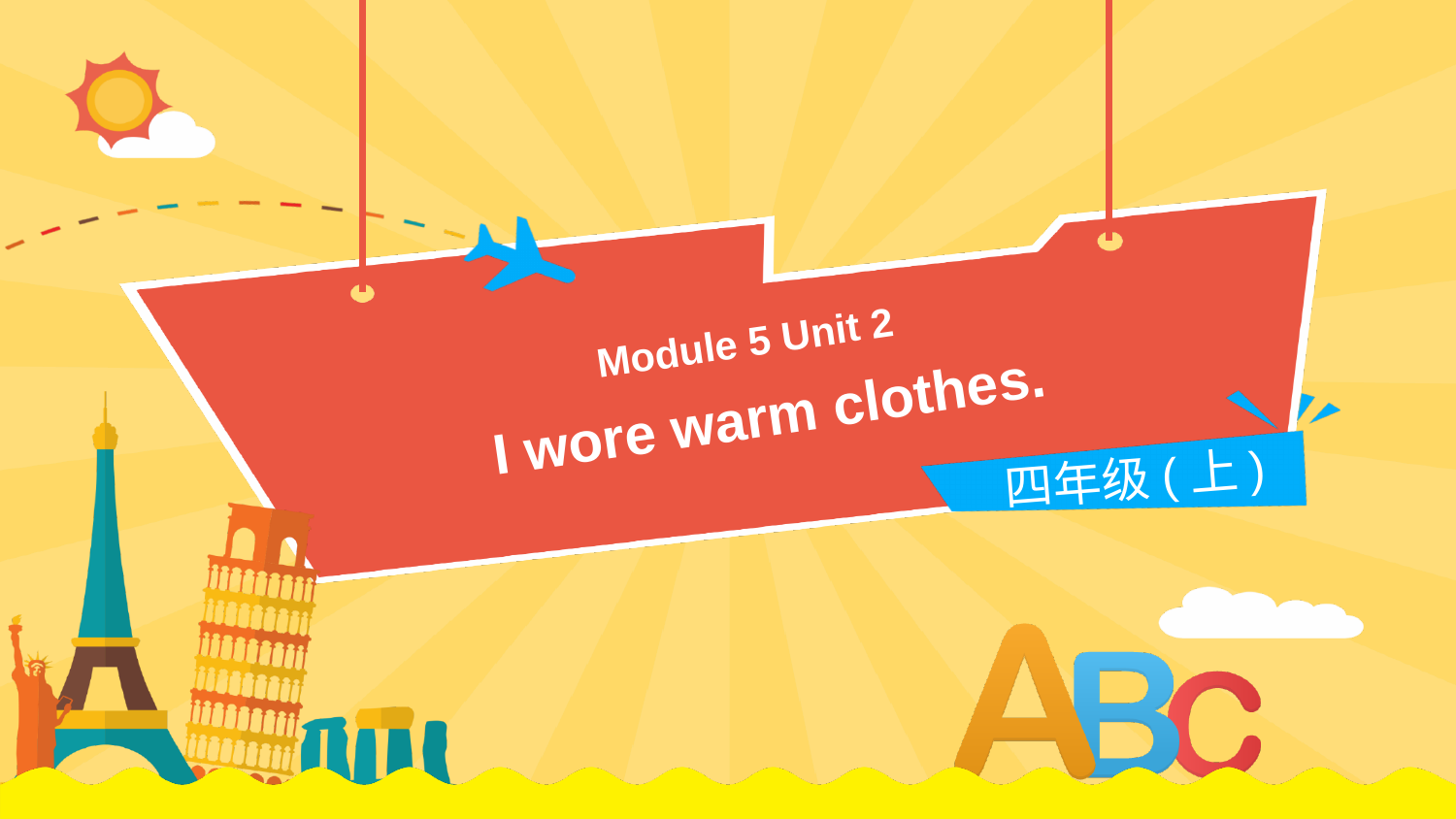

Module 5 Unit 2
I wore warm clothes.
四年级(上)